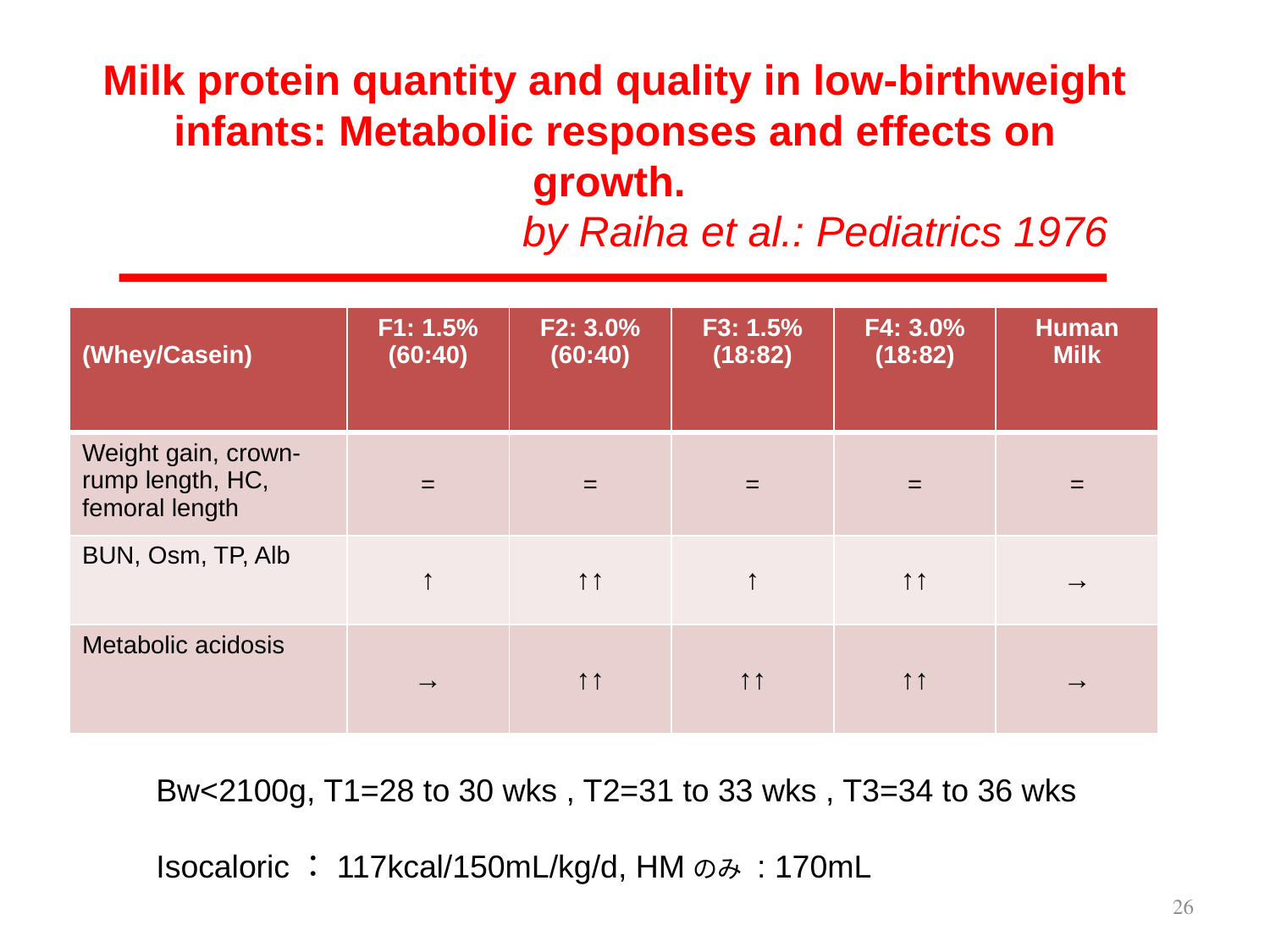

# Milk protein quantity and quality in low-birthweight infants: Metabolic responses and effects on growth.
by Raiha et al.: Pediatrics 1976

| (Whey/Casein) | F1: 1.5% (60:40) | F2: 3.0% (60:40) | F3: 1.5% (18:82) | F4: 3.0% (18:82) | Human Milk |
| --- | --- | --- | --- | --- | --- |
| Weight gain, crown-rump length, HC, femoral length | = | = | = | = | = |
| BUN, Osm, TP, Alb | ↑ | ↑↑ | ↑ | ↑↑ | → |
| Metabolic acidosis | → | ↑↑ | ↑↑ | ↑↑ | → |
Bw<2100g, T1=28 to 30 wks , T2=31 to 33 wks , T3=34 to 36 wks

Isocaloric：117kcal/150mL/kg/d, HMのみ : 170mL
26